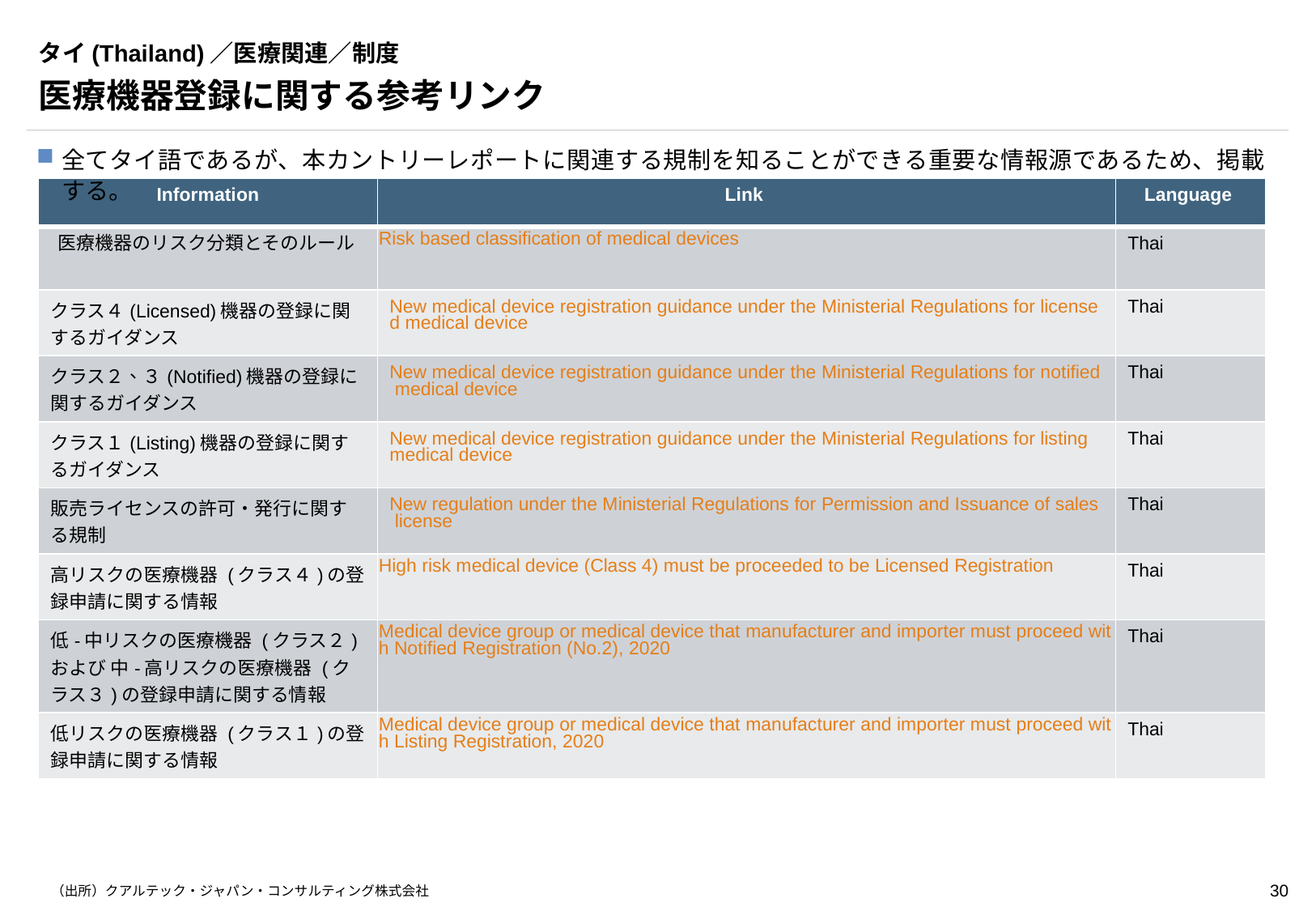

# タイ(Thailand)／医療関連／制度
医療機器登録に関する参考リンク
全てタイ語であるが、本カントリーレポートに関連する規制を知ることができる重要な情報源であるため、掲載する。
| Information | Link | Language |
| --- | --- | --- |
| 医療機器のリスク分類とそのルール | Risk based classification of medical devices | Thai |
| クラス４(Licensed)機器の登録に関するガイダンス | New medical device registration guidance under the Ministerial Regulations for licensed medical device | Thai |
| クラス２、３(Notified)機器の登録に関するガイダンス | New medical device registration guidance under the Ministerial Regulations for notified medical device | Thai |
| クラス１(Listing)機器の登録に関するガイダンス | New medical device registration guidance under the Ministerial Regulations for listing medical device | Thai |
| 販売ライセンスの許可・発行に関する規制 | New regulation under the Ministerial Regulations for Permission and Issuance of sales license | Thai |
| 高リスクの医療機器 (クラス４)の登録申請に関する情報 | High risk medical device (Class 4) must be proceeded to be Licensed Registration | Thai |
| 低-中リスクの医療機器 (クラス２)および 中-高リスクの医療機器 (クラス３)の登録申請に関する情報 | Medical device group or medical device that manufacturer and importer must proceed with Notified Registration (No.2), 2020 | Thai |
| 低リスクの医療機器 (クラス１)の登録申請に関する情報 | Medical device group or medical device that manufacturer and importer must proceed with Listing Registration, 2020 | Thai |
（出所）クアルテック・ジャパン・コンサルティング株式会社